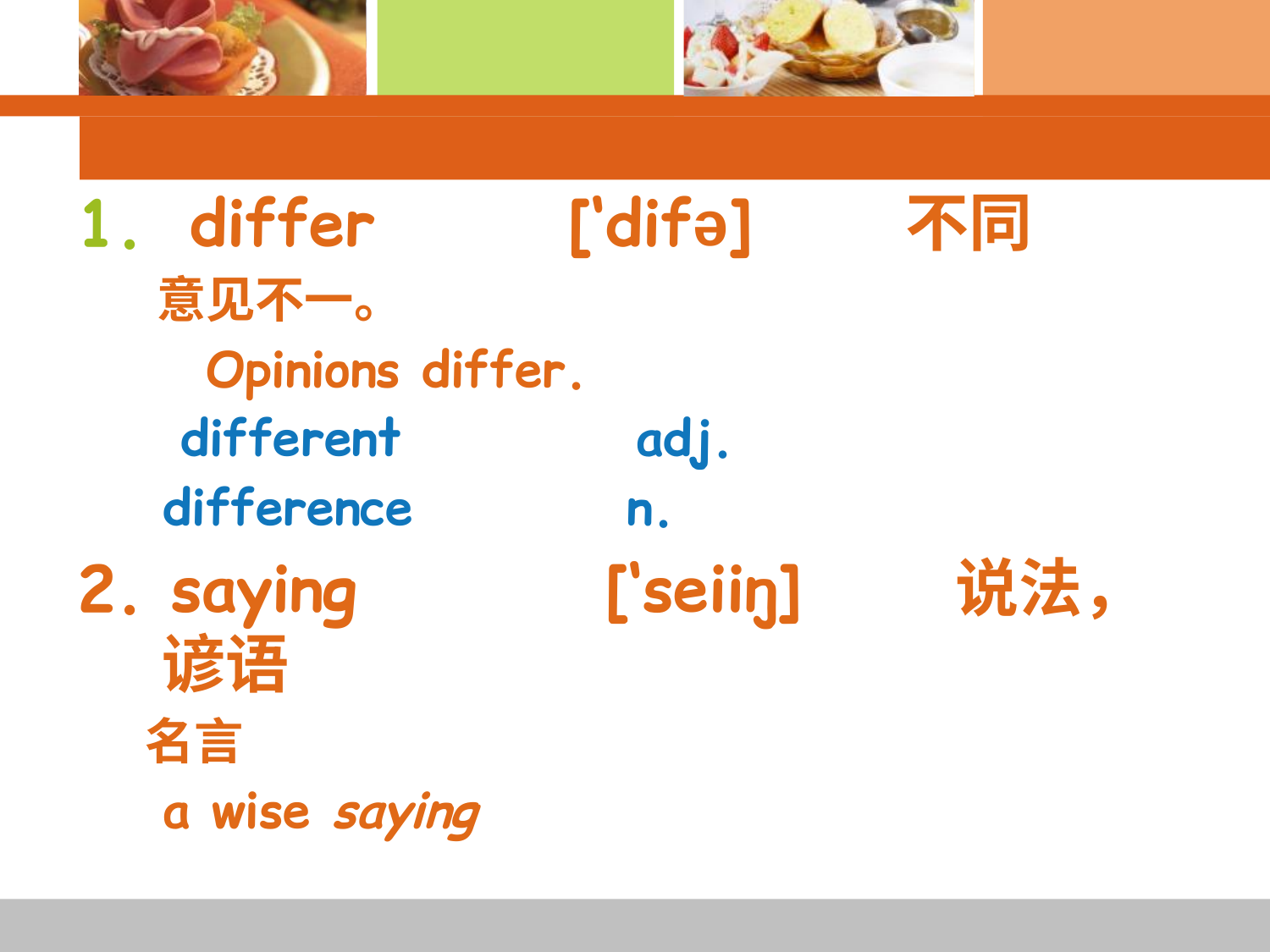

differ       [‘difə]     不同
      意见不一。
      Opinions differ.
      different           adj.
    difference          n.
2. saying         [‘seiiŋ]     说法，谚语
     名言
    a wise saying